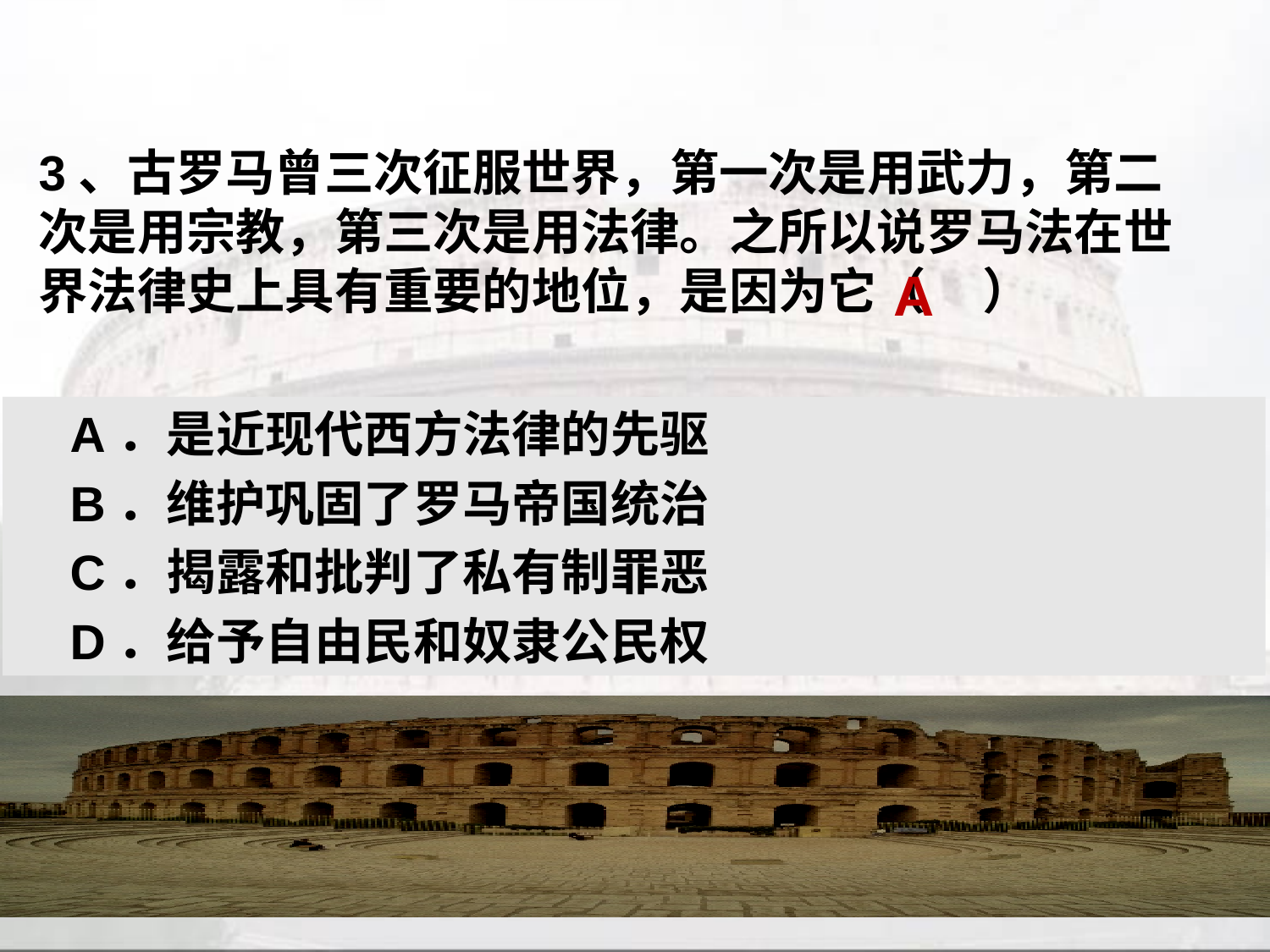

3、古罗马曾三次征服世界，第一次是用武力，第二次是用宗教，第三次是用法律。之所以说罗马法在世界法律史上具有重要的地位，是因为它（     ）

A
    A．是近现代西方法律的先驱
    B．维护巩固了罗马帝国统治
    C．揭露和批判了私有制罪恶
    D．给予自由民和奴隶公民权